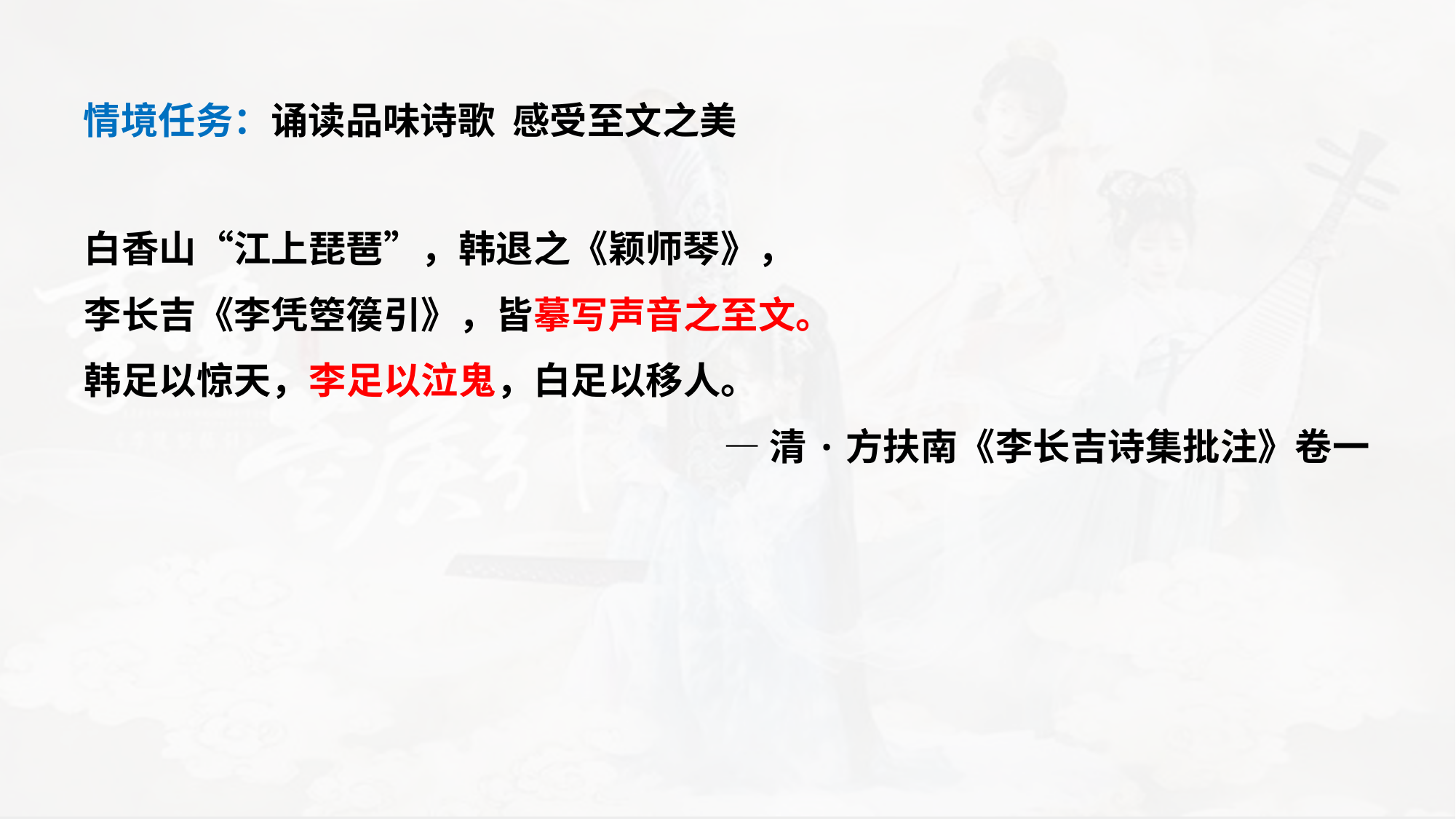

情境任务：诵读品味诗歌  感受至文之美

   白香山“江上琵琶”，韩退之《颖师琴》，
   李长吉《李凭箜篌引》，皆摹写声音之至文。
   韩足以惊天，李足以泣鬼，白足以移人。
    —清·方扶南《李长吉诗集批注》卷一